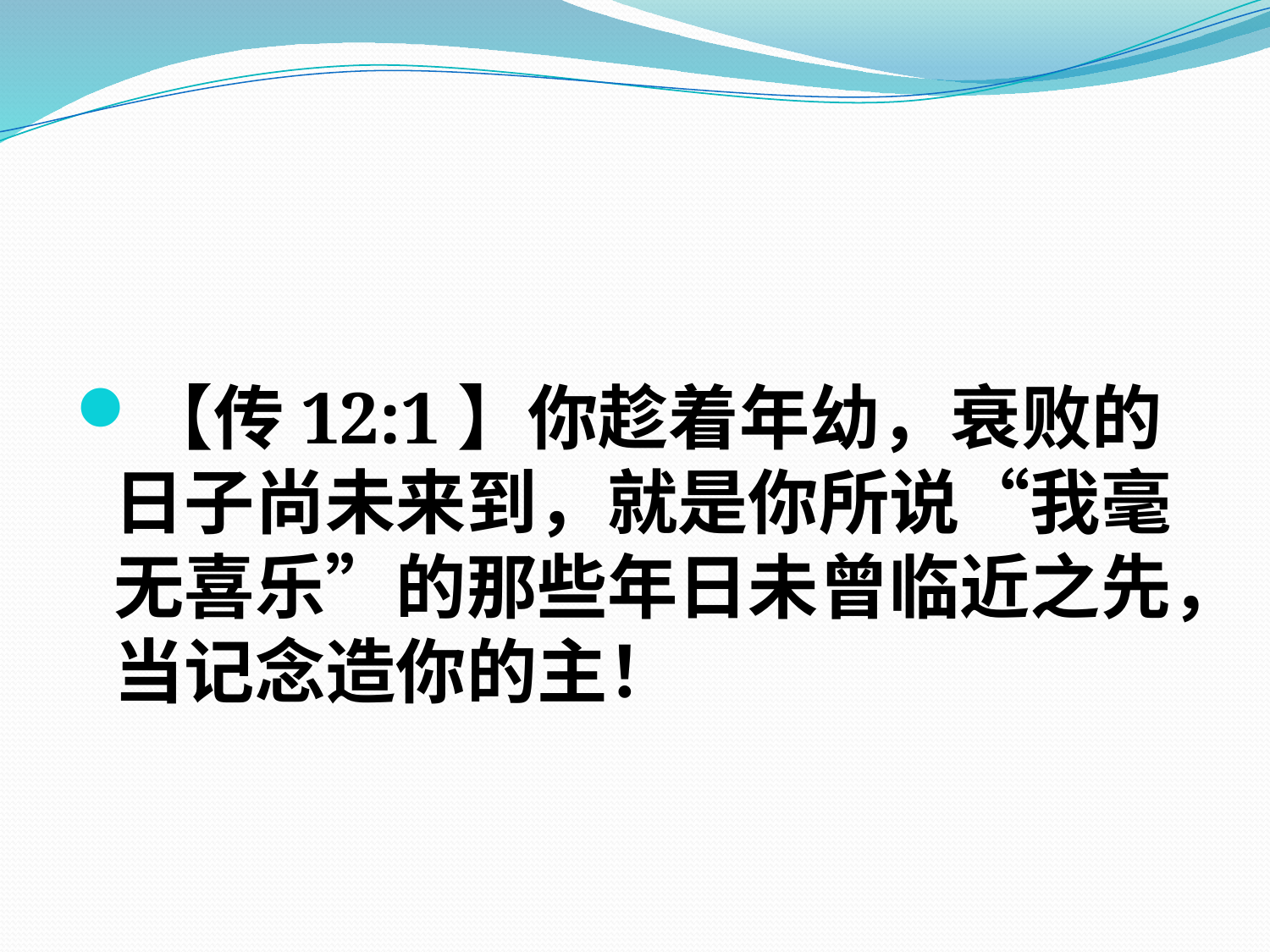

#

【传12:1】你趁着年幼，衰败的日子尚未来到，就是你所说“我毫无喜乐”的那些年日未曾临近之先，当记念造你的主！